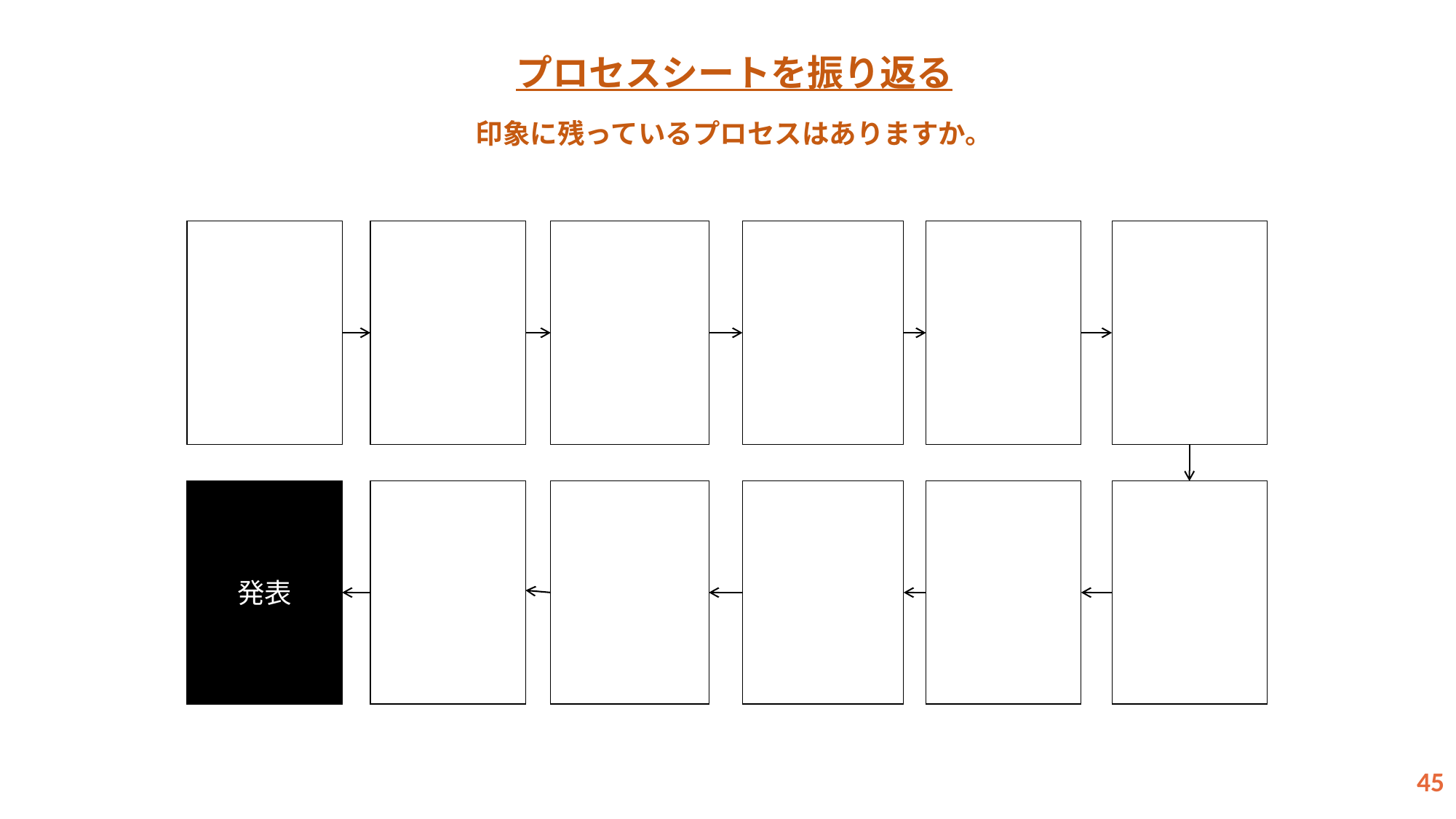

プロセスシートを振り返る
印象に残っているプロセスはありますか。

発表

45